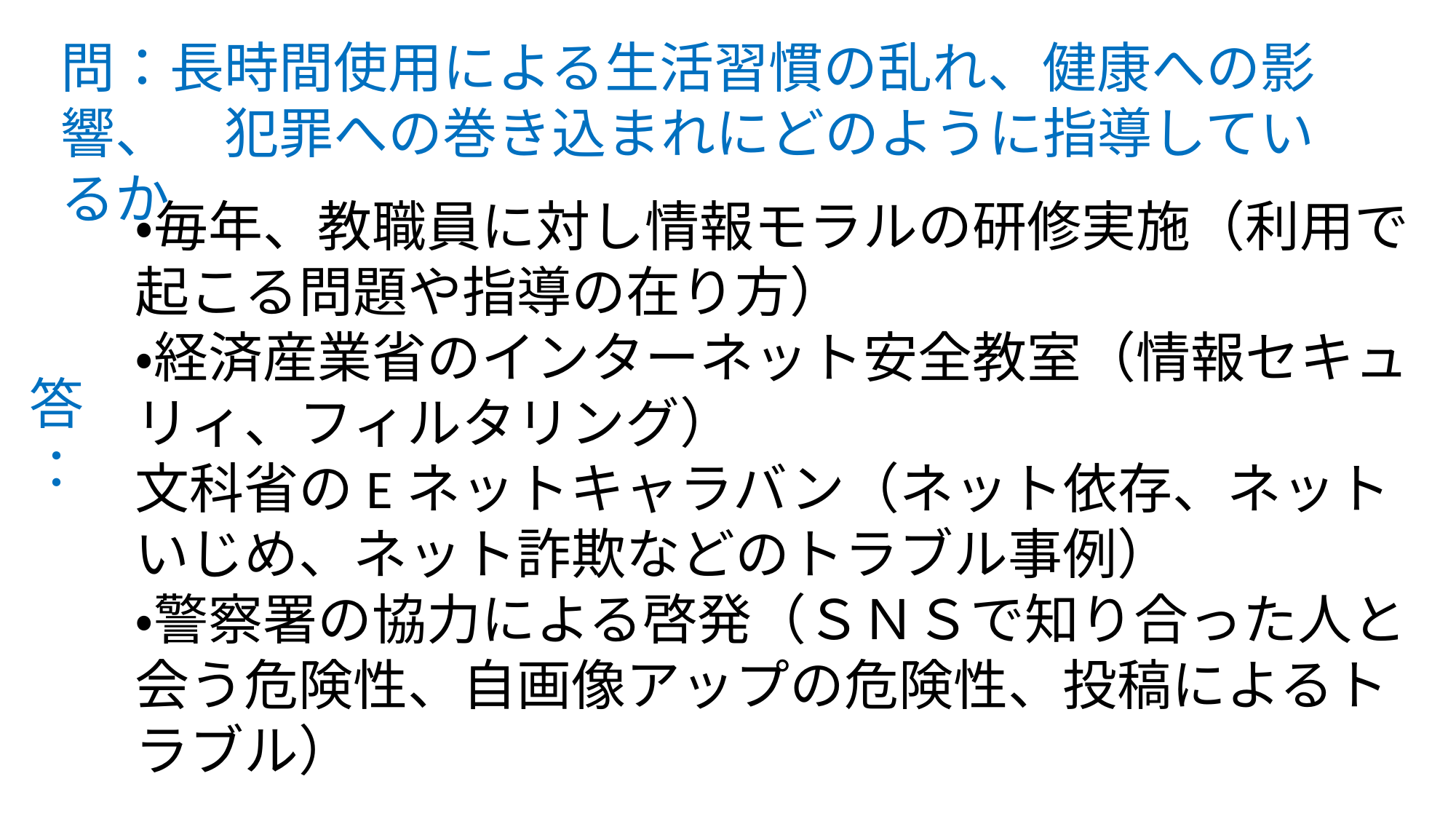

問：長時間使用による生活習慣の乱れ、健康への影響、　犯罪への巻き込まれにどのように指導しているか
・毎年、教職員に対し情報モラルの研修実施（利用で起こる問題や指導の在り方）
・経済産業省のインターネット安全教室（情報セキュリィ、フィルタリング）
文科省のEネットキャラバン（ネット依存、ネットいじめ、ネット詐欺などのトラブル事例）
・警察署の協力による啓発（ＳＮＳで知り合った人と会う危険性、自画像アップの危険性、投稿によるトラブル）
答：